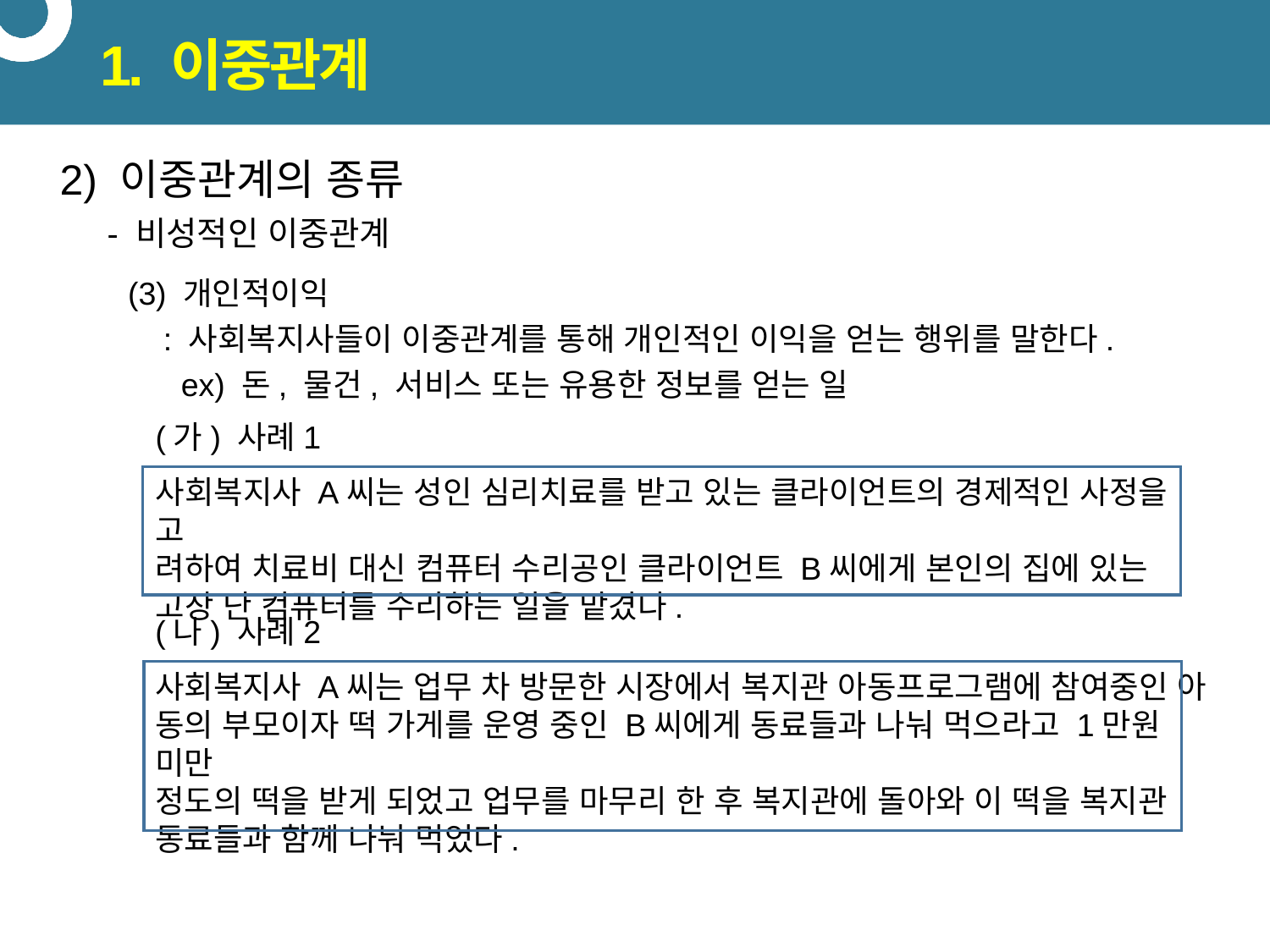

# 1. 이중관계
2) 이중관계의 종류
    - 비성적인 이중관계
(3) 개인적이익
    : 사회복지사들이 이중관계를 통해 개인적인 이익을 얻는 행위를 말한다.
      ex) 돈, 물건, 서비스 또는 유용한 정보를 얻는 일

(가) 사례1

사회복지사 A씨는 성인 심리치료를 받고 있는 클라이언트의 경제적인 사정을 고
려하여 치료비 대신 컴퓨터 수리공인 클라이언트 B씨에게 본인의 집에 있는 고장 난 컴퓨터를 수리하는 일을 맡겼다.

(나) 사례2

사회복지사 A씨는 업무 차 방문한 시장에서 복지관 아동프로그램에 참여중인 아
동의 부모이자 떡 가게를 운영 중인 B씨에게 동료들과 나눠 먹으라고 1만원 미만
정도의 떡을 받게 되었고 업무를 마무리 한 후 복지관에 돌아와 이 떡을 복지관
동료들과 함께 나눠 먹었다.